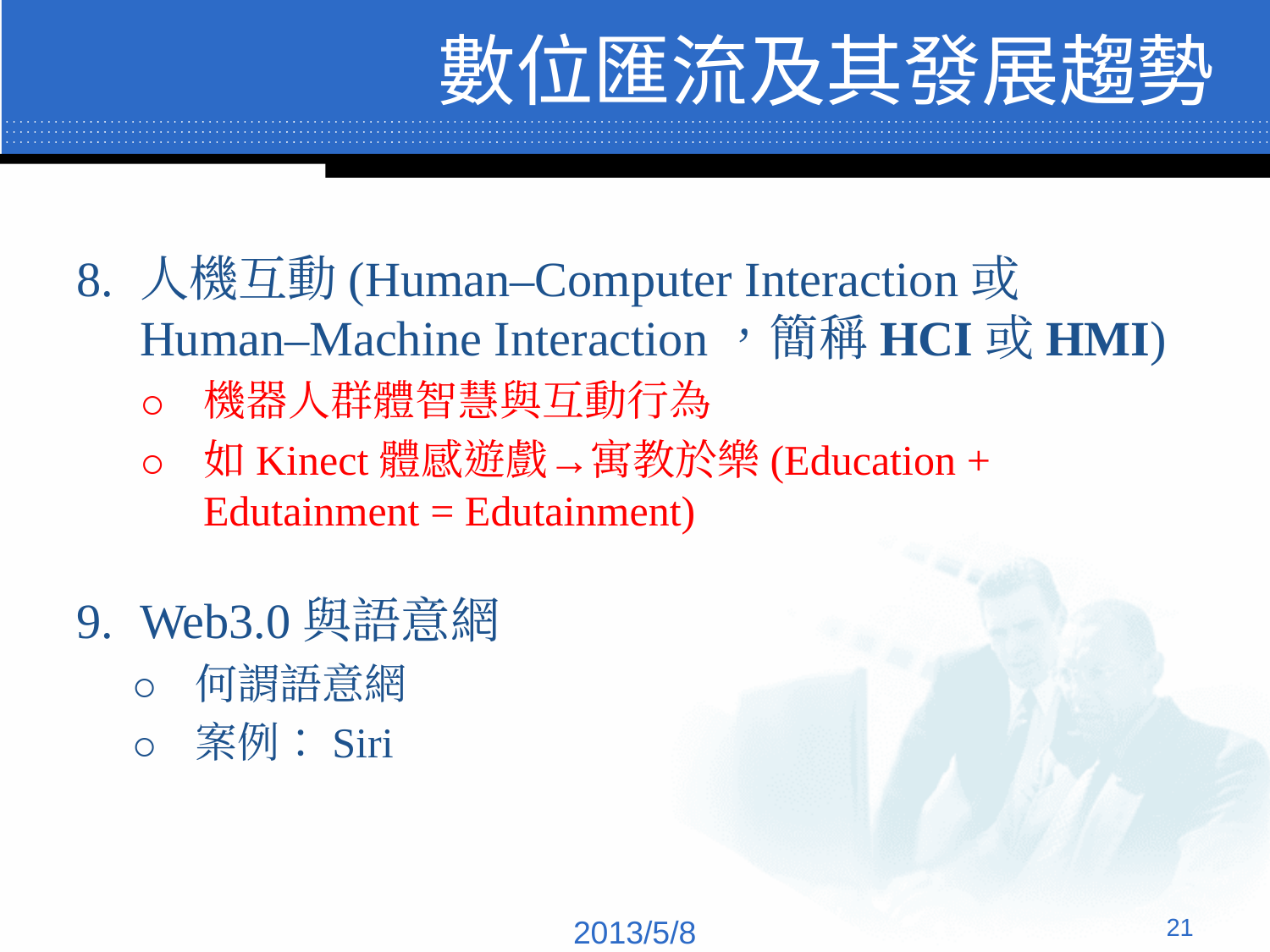

# 數位匯流及其發展趨勢

人機互動(Human–Computer Interaction或Human–Machine Interaction，簡稱HCI或HMI)
機器人群體智慧與互動行為
如Kinect體感遊戲→寓教於樂(Education + Edutainment = Edutainment)

Web3.0與語意網
何謂語意網
案例：Siri

21
2013/5/8